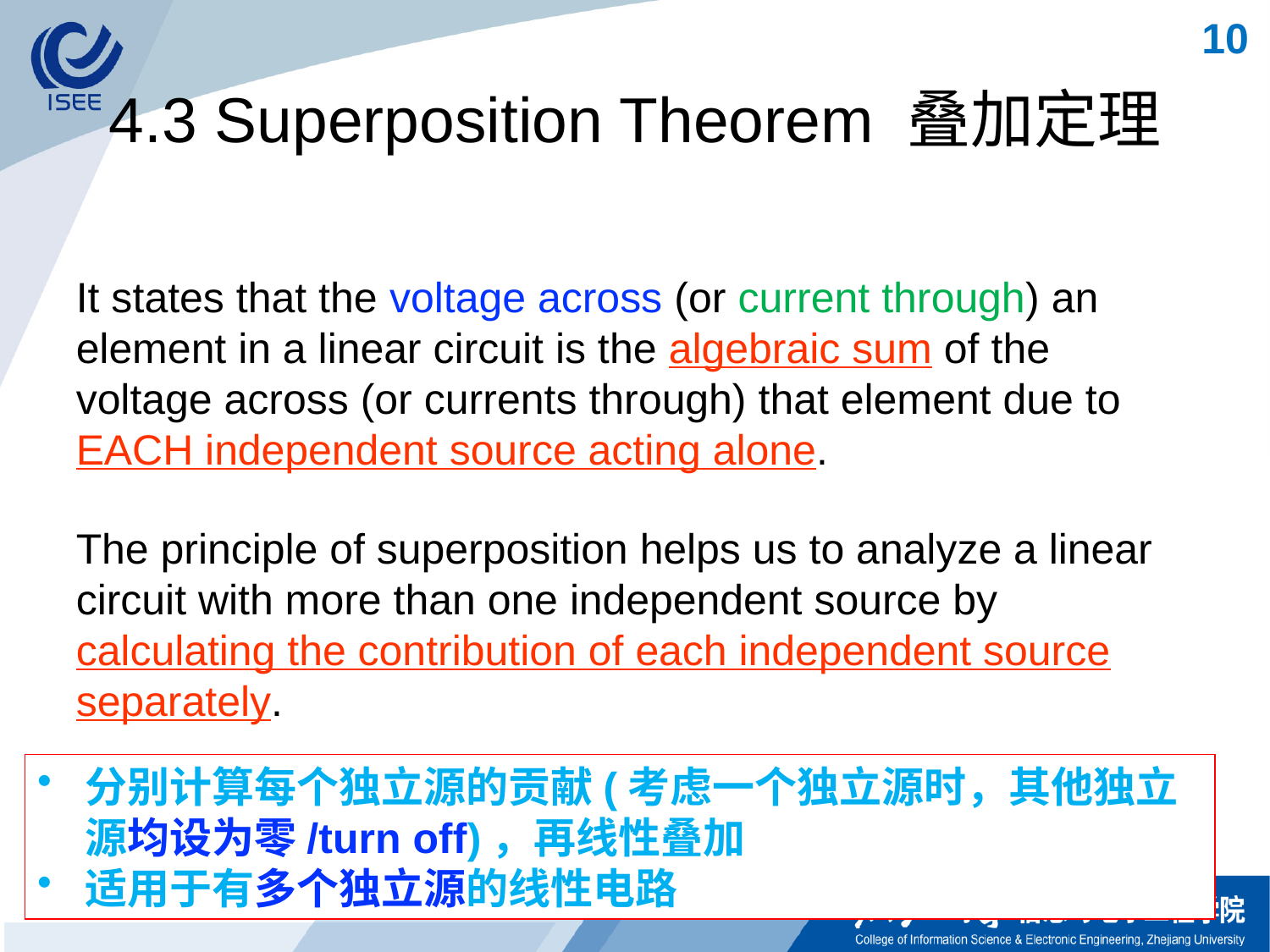

10
# 4.3 Superposition Theorem 叠加定理

It states that the voltage across (or current through) an element in a linear circuit is the algebraic sum of the voltage across (or currents through) that element due to EACH independent source acting alone.
The principle of superposition helps us to analyze a linear circuit with more than one independent source by calculating the contribution of each independent source separately.
分别计算每个独立源的贡献(考虑一个独立源时，其他独立源均设为零/turn off)，再线性叠加
适用于有多个独立源的线性电路